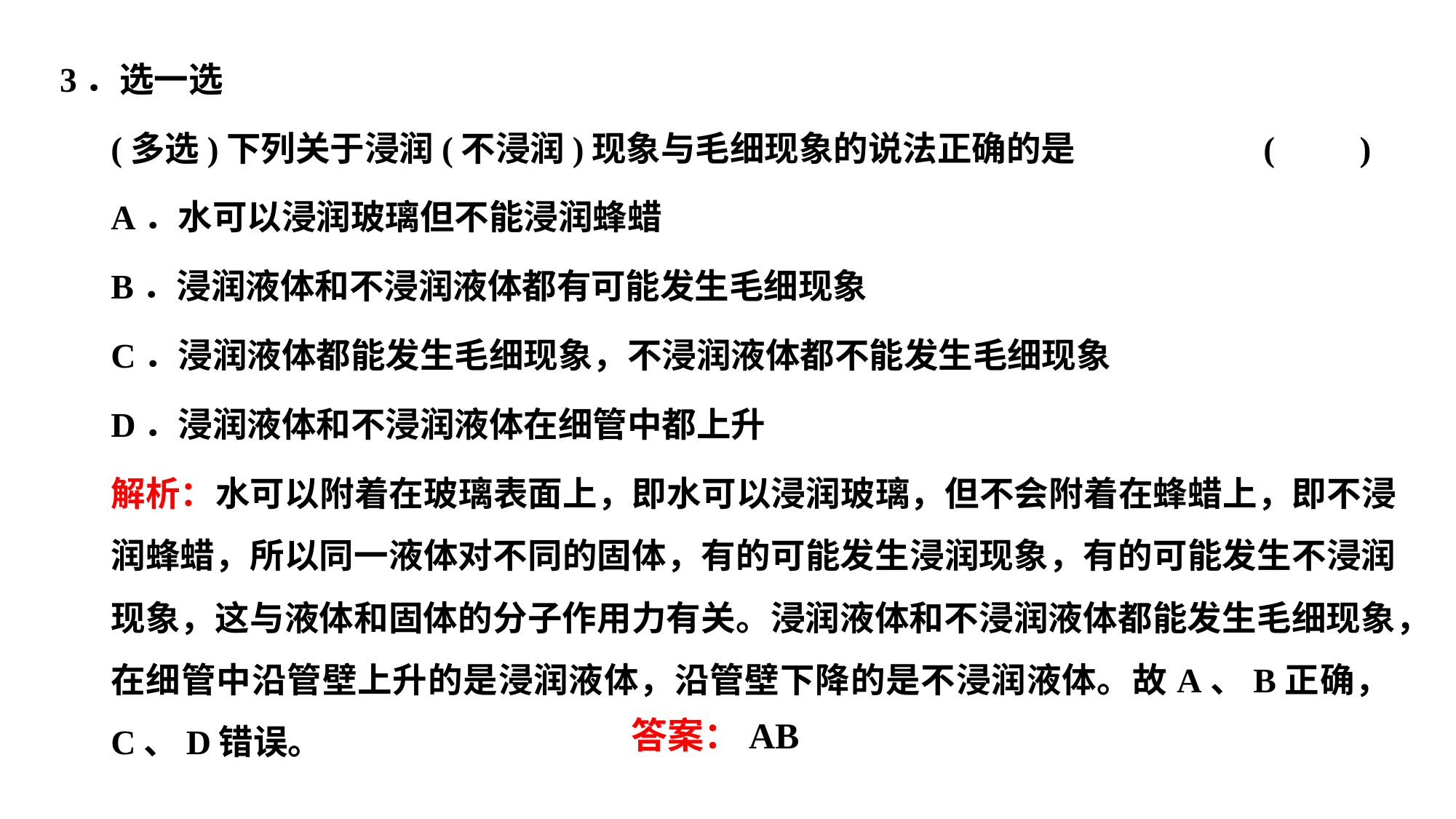

3．选一选
(多选)下列关于浸润(不浸润)现象与毛细现象的说法正确的是                       (　　)
A．水可以浸润玻璃但不能浸润蜂蜡
B．浸润液体和不浸润液体都有可能发生毛细现象
C．浸润液体都能发生毛细现象，不浸润液体都不能发生毛细现象
D．浸润液体和不浸润液体在细管中都上升
解析：水可以附着在玻璃表面上，即水可以浸润玻璃，但不会附着在蜂蜡上，即不浸润蜂蜡，所以同一液体对不同的固体，有的可能发生浸润现象，有的可能发生不浸润现象，这与液体和固体的分子作用力有关。浸润液体和不浸润液体都能发生毛细现象，在细管中沿管壁上升的是浸润液体，沿管壁下降的是不浸润液体。故A、B正确，C、D错误。
答案：AB